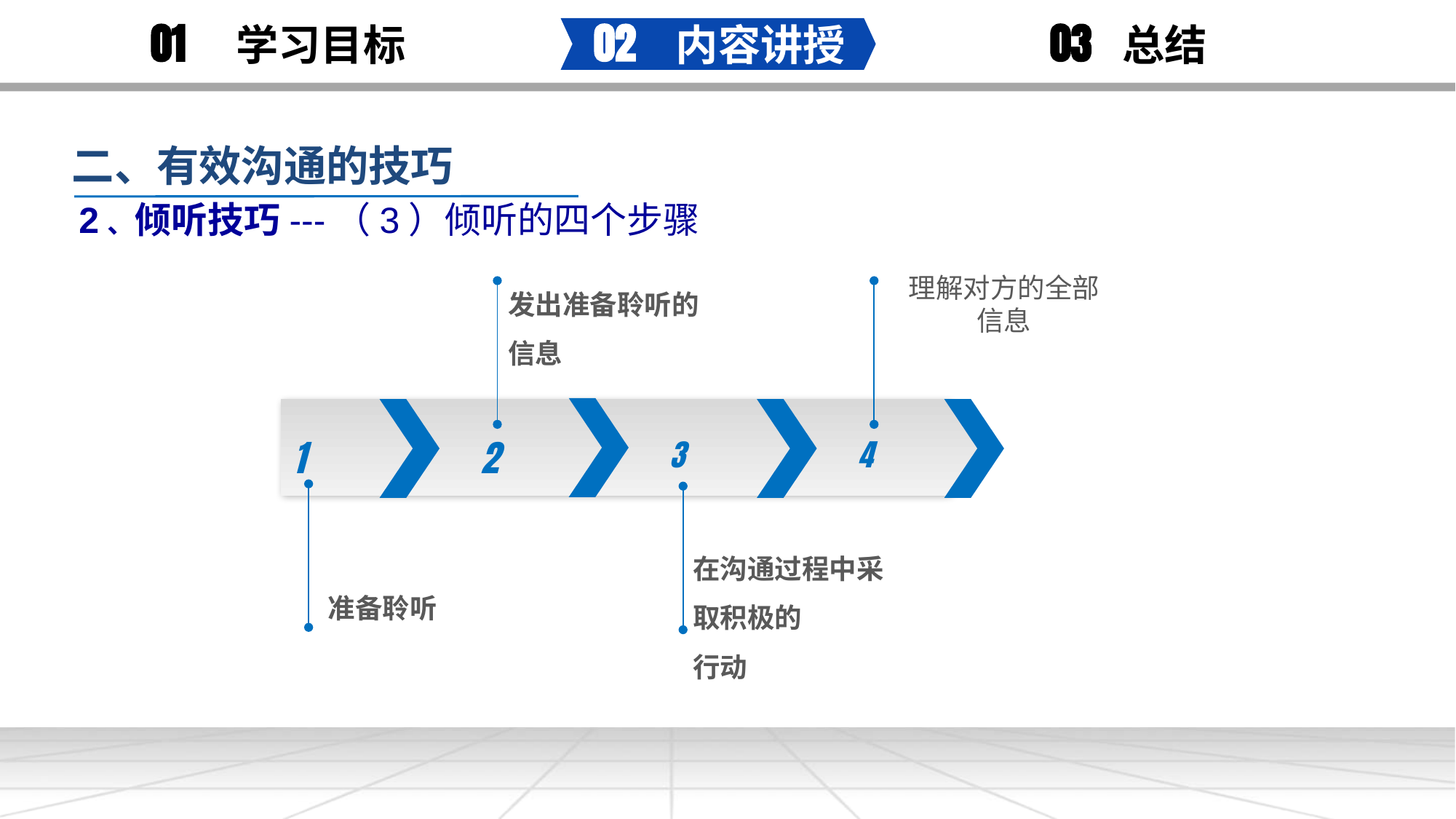

02   内容讲授
03  总结
01    学习目标

二、有效沟通的技巧
  2、倾听技巧---（3）倾听的四个步骤
发出准备聆听的
信息

理解对方的全部
信息

添加标题
1
2
3
4
准备聆听
在沟通过程中采
取积极的
行动